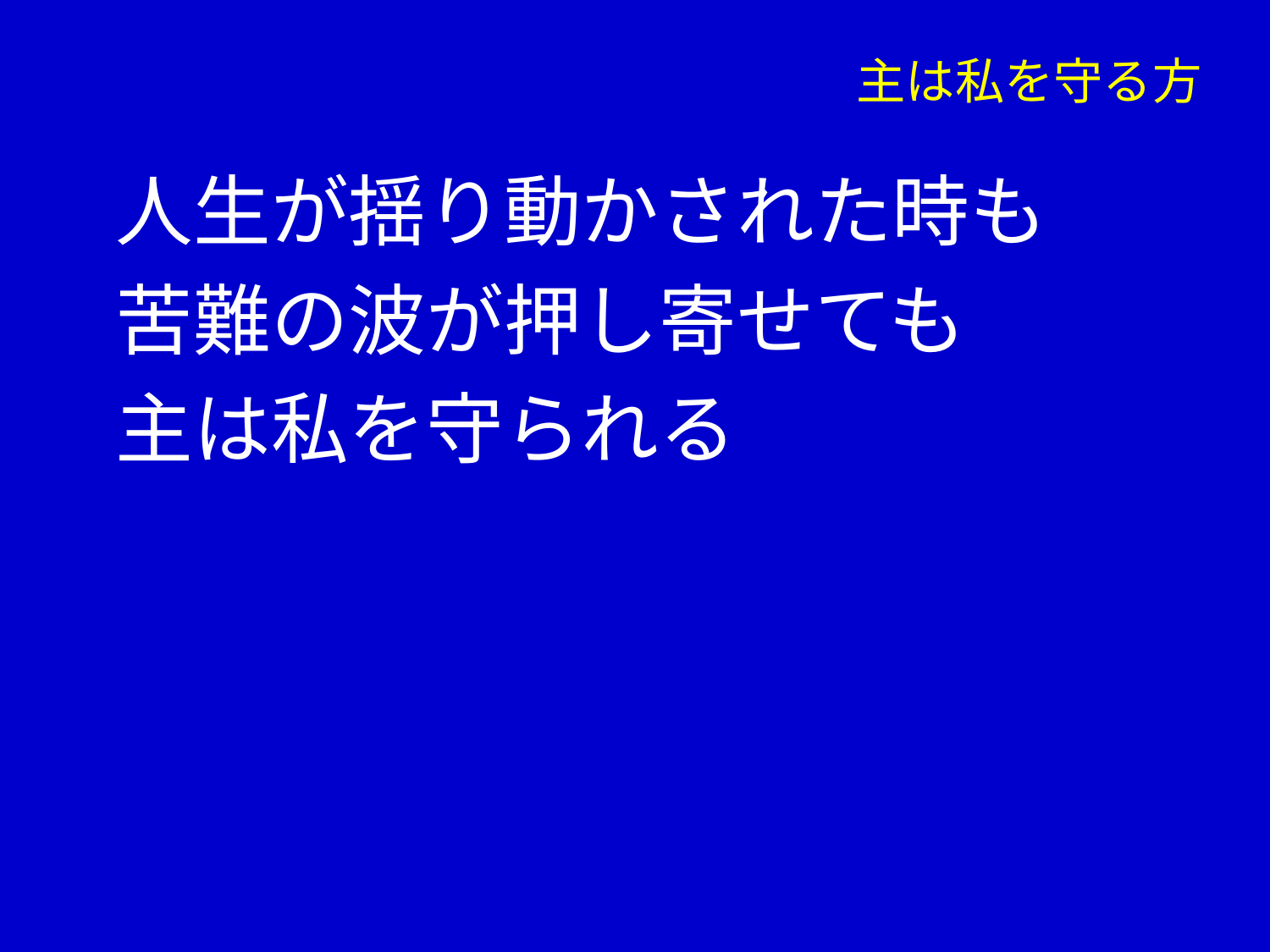

# 主は私を守る方
人生が揺り動かされた時も
苦難の波が押し寄せても
主は私を守られる